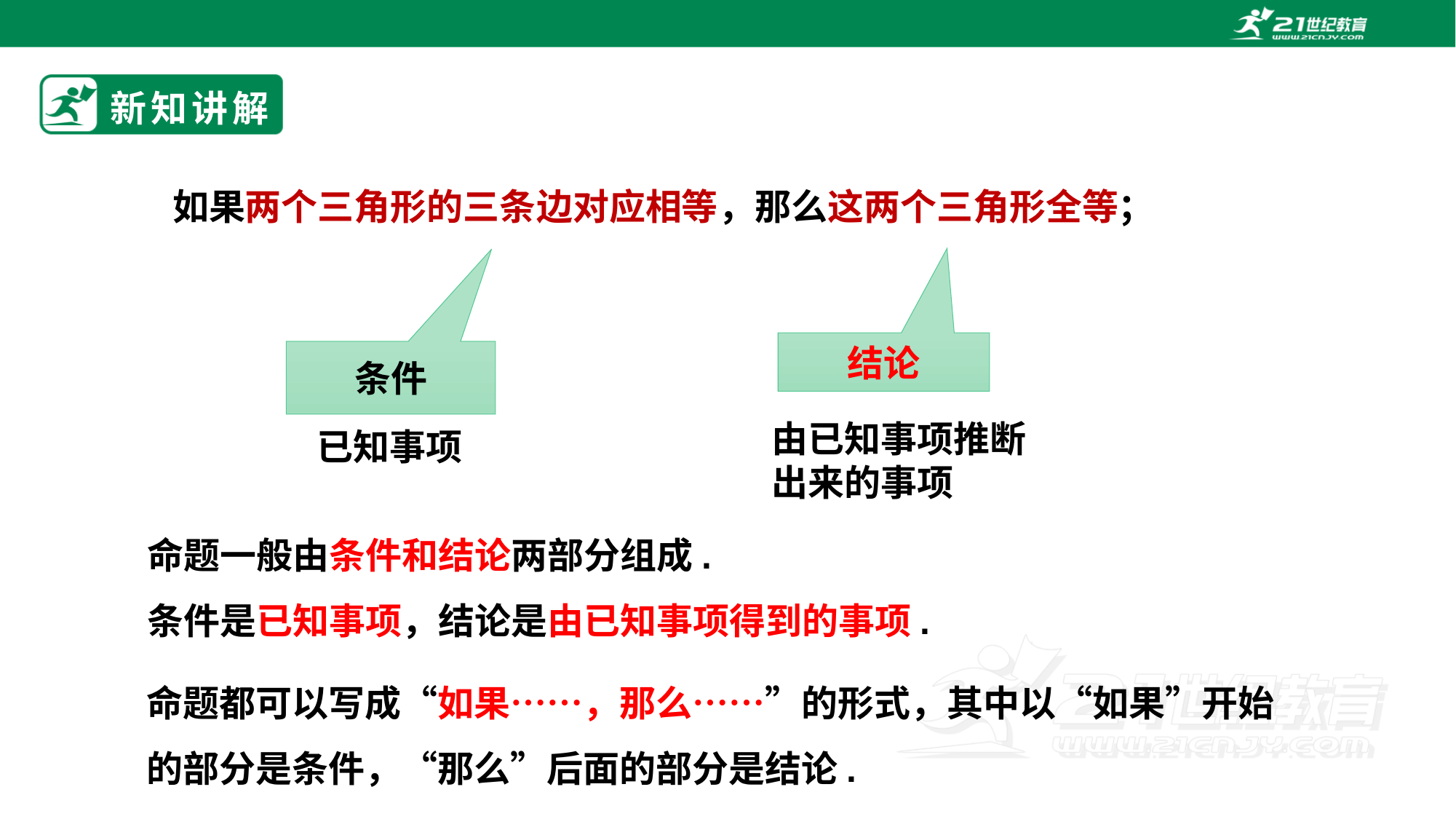

# 新知讲解
如果两个三角形的三条边对应相等，那么这两个三角形全等；
结论
条件
由已知事项推断
出来的事项
已知事项
命题一般由条件和结论两部分组成.
条件是已知事项，结论是由已知事项得到的事项.
命题都可以写成“如果……，那么……”的形式，其中以“如果”开始的部分是条件，“那么”后面的部分是结论.